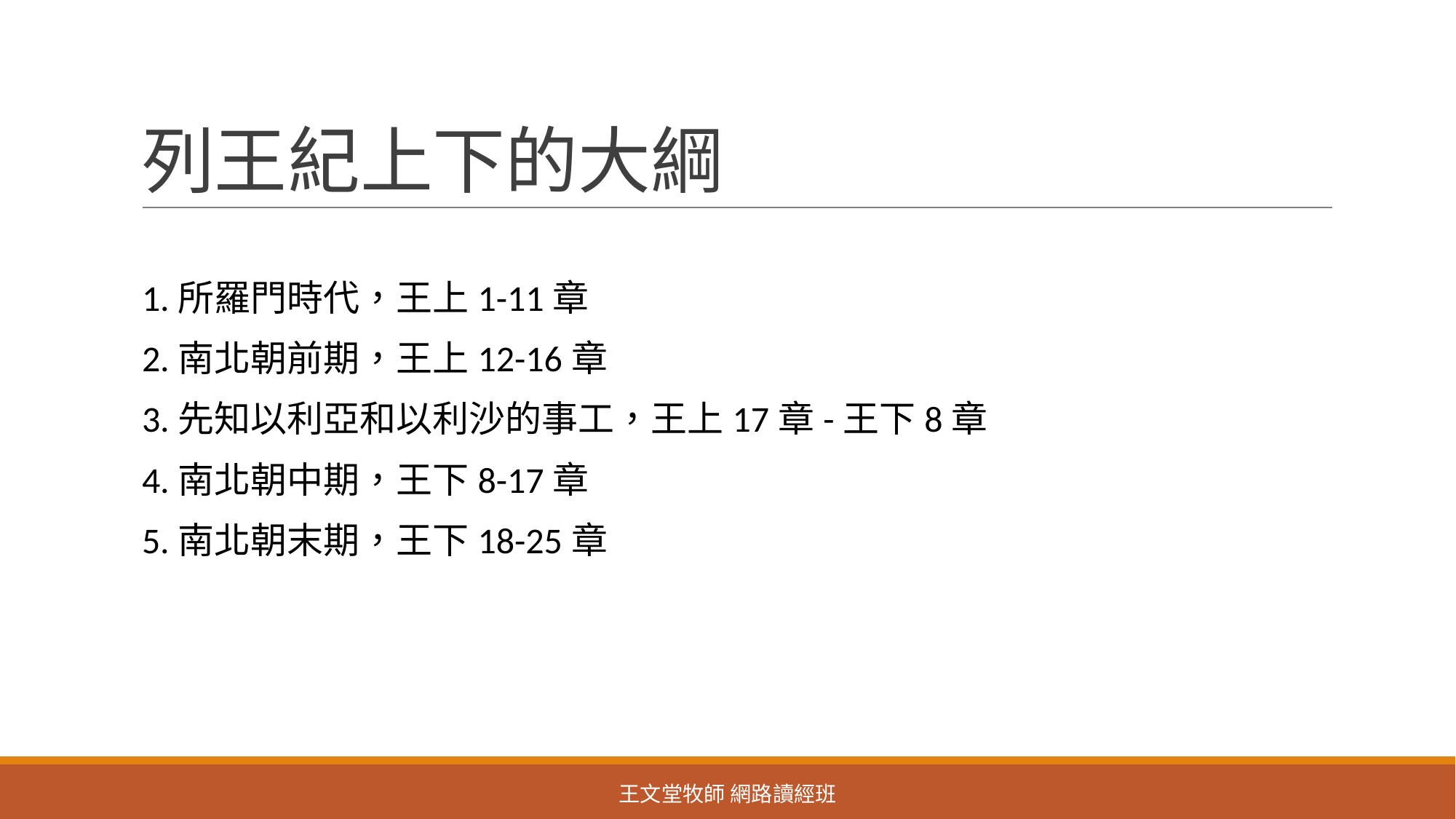

# 列王紀上下的大綱

1.所羅門時代，王上1-11章
2.南北朝前期，王上12-16章
3.先知以利亞和以利沙的事工，王上17章-王下8章
4.南北朝中期，王下8-17章
5.南北朝末期，王下18-25章

王文堂牧師 網路讀經班